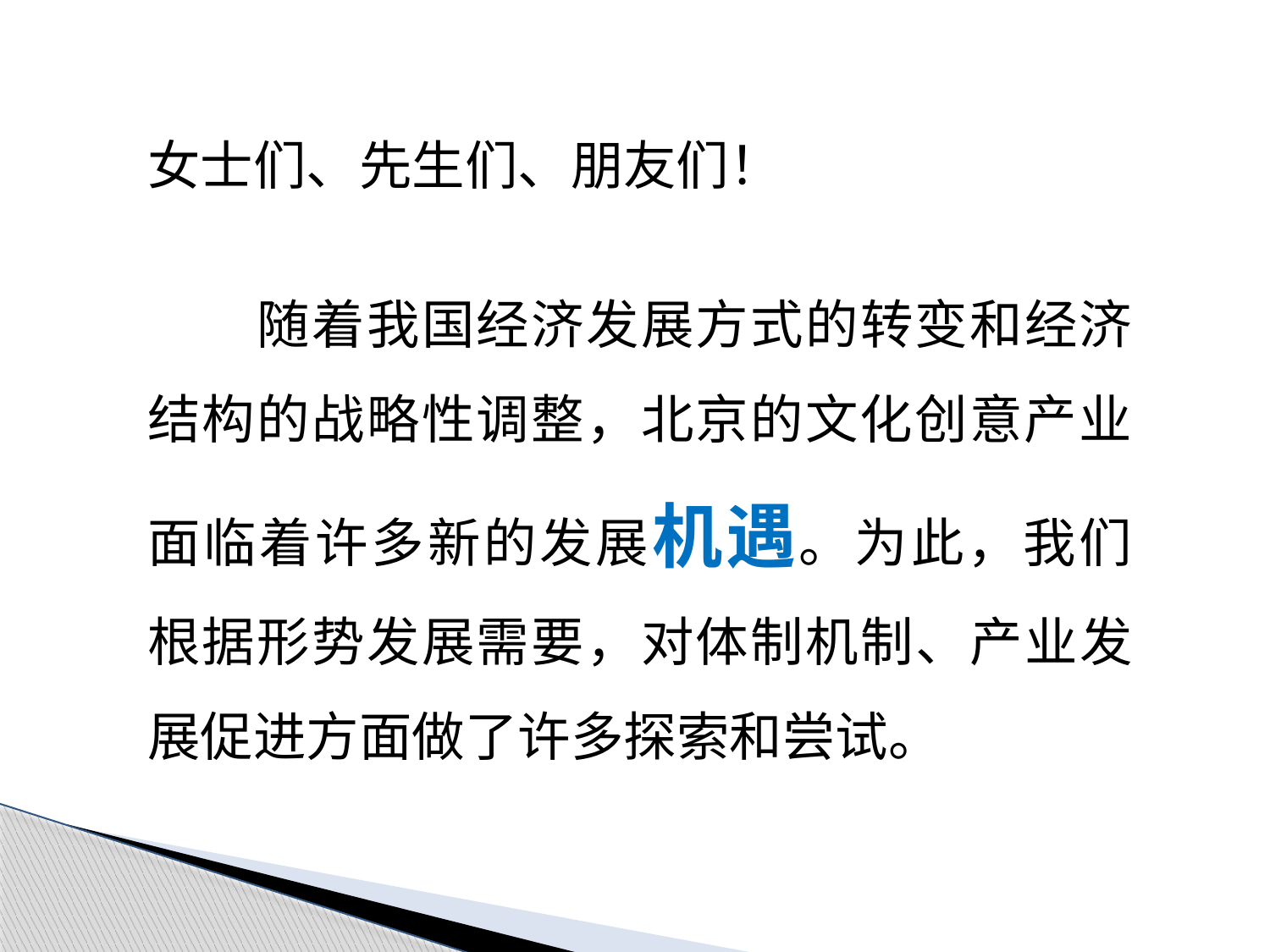

女士们、先生们、朋友们！

随着我国经济发展方式的转变和经济结构的战略性调整，北京的文化创意产业面临着许多新的发展机遇。为此，我们根据形势发展需要，对体制机制、产业发展促进方面做了许多探索和尝试。